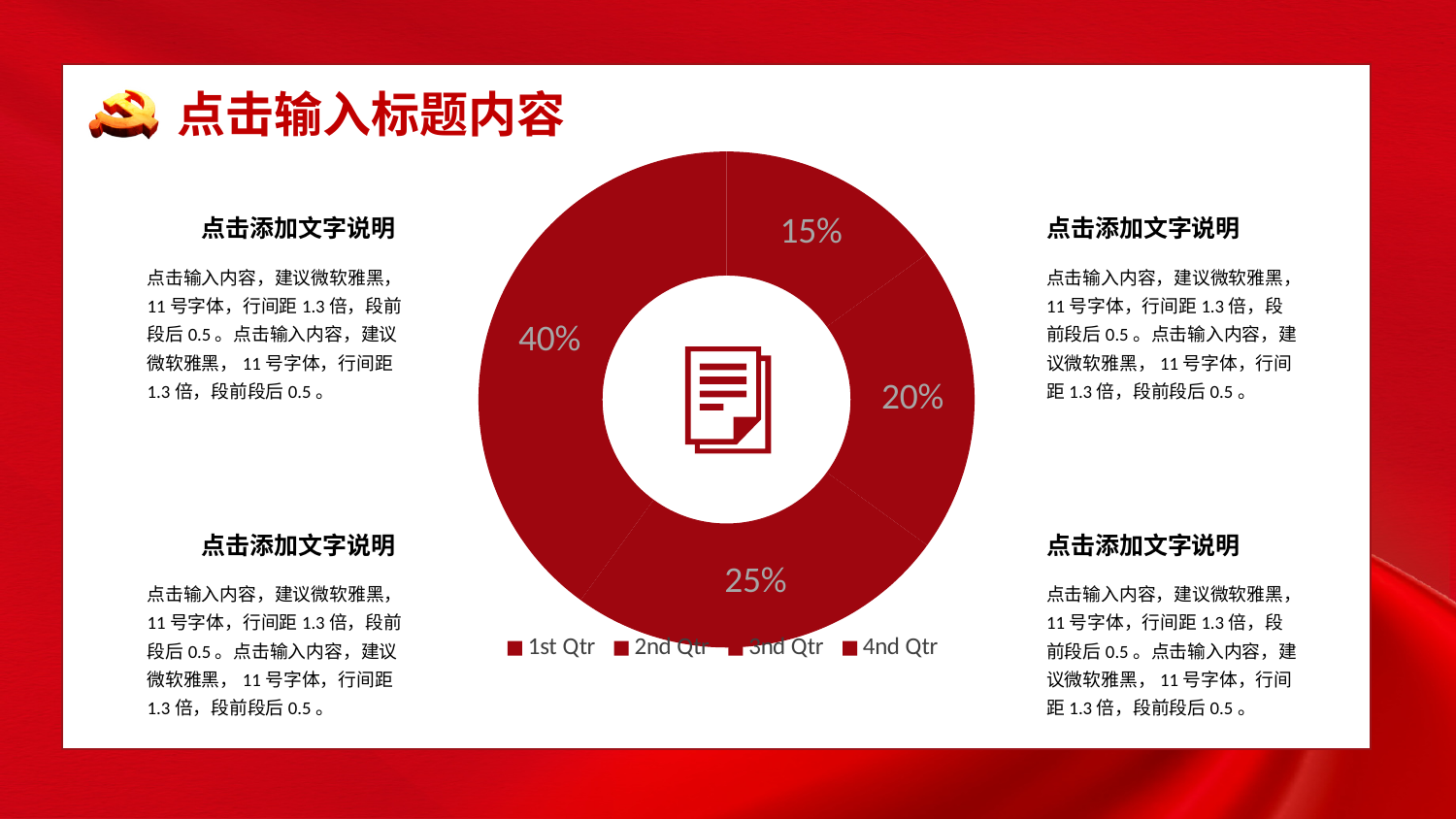

### Chart

| Category | Sales |
|---|---|
| 1st Qtr | 15.0 |
| 2nd Qtr | 20.0 |
| 3nd Qtr | 25.0 |
| 4nd Qtr | 40.0 |
点击添加文字说明
点击添加文字说明
点击输入内容，建议微软雅黑，11号字体，行间距1.3倍，段前段后0.5。点击输入内容，建议微软雅黑，11号字体，行间距1.3倍，段前段后0.5。
点击输入内容，建议微软雅黑，11号字体，行间距1.3倍，段前段后0.5。点击输入内容，建议微软雅黑，11号字体，行间距1.3倍，段前段后0.5。

点击添加文字说明
点击添加文字说明
点击输入内容，建议微软雅黑，11号字体，行间距1.3倍，段前段后0.5。点击输入内容，建议微软雅黑，11号字体，行间距1.3倍，段前段后0.5。
点击输入内容，建议微软雅黑，11号字体，行间距1.3倍，段前段后0.5。点击输入内容，建议微软雅黑，11号字体，行间距1.3倍，段前段后0.5。